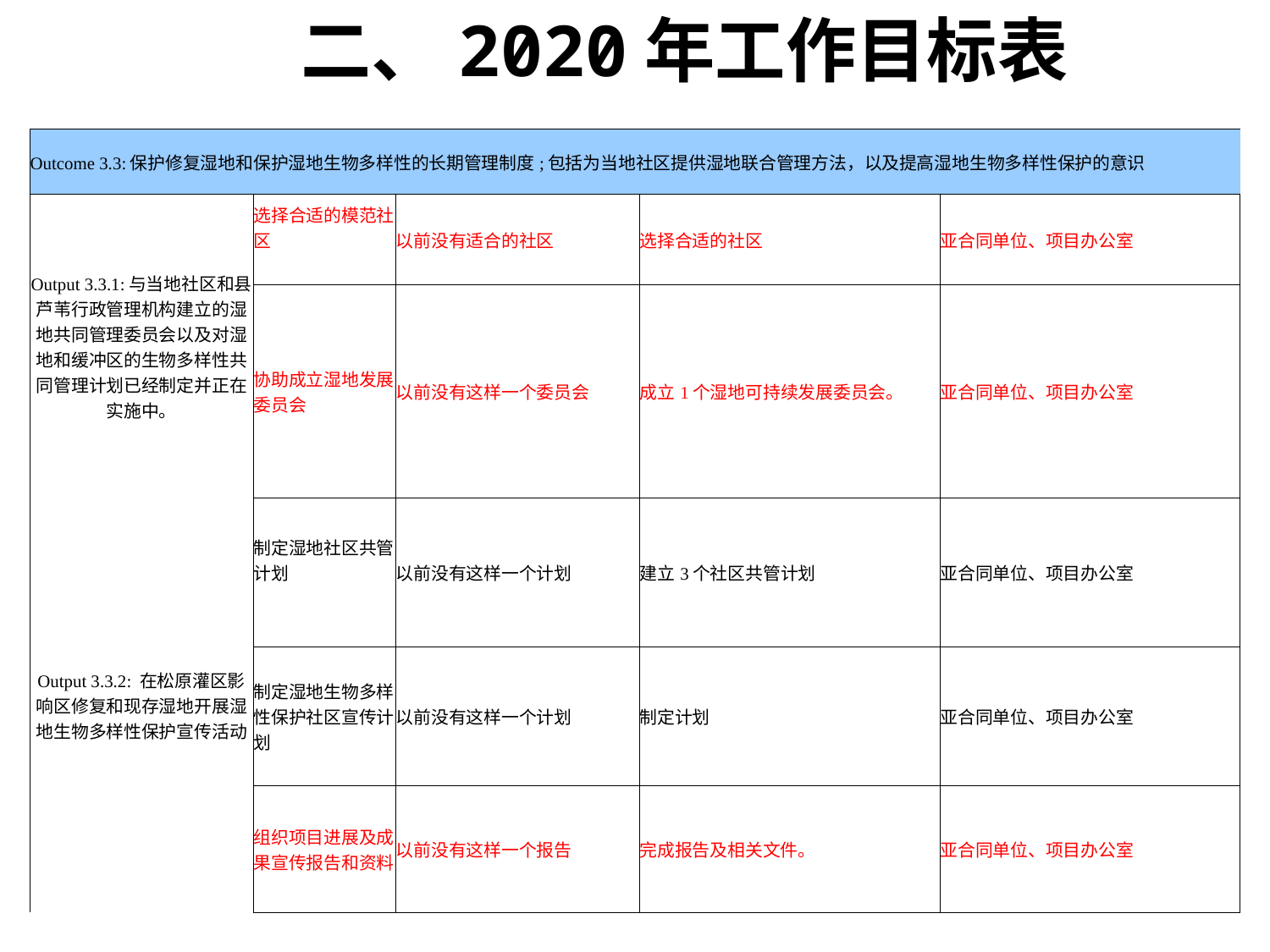

二、2020年工作目标表
| Outcome 3.3:保护修复湿地和保护湿地生物多样性的长期管理制度;包括为当地社区提供湿地联合管理方法，以及提高湿地生物多样性保护的意识 |  |  |  |  |
| --- | --- | --- | --- | --- |
| Output 3.3.1:与当地社区和县芦苇行政管理机构建立的湿地共同管理委员会以及对湿地和缓冲区的生物多样性共同管理计划已经制定并正在实施中。 | 选择合适的模范社区 | 以前没有适合的社区 | 选择合适的社区 | 亚合同单位、项目办公室 |
|  | 协助成立湿地发展委员会 | 以前没有这样一个委员会 | 成立1个湿地可持续发展委员会。 | 亚合同单位、项目办公室 |
| Output 3.3.2: 在松原灌区影响区修复和现存湿地开展湿地生物多样性保护宣传活动 | 制定湿地社区共管计划 | 以前没有这样一个计划 | 建立3个社区共管计划 | 亚合同单位、项目办公室 |
|  | 制定湿地生物多样性保护社区宣传计划 | 以前没有这样一个计划 | 制定计划 | 亚合同单位、项目办公室 |
|  | 组织项目进展及成果宣传报告和资料 | 以前没有这样一个报告 | 完成报告及相关文件。 | 亚合同单位、项目办公室 |